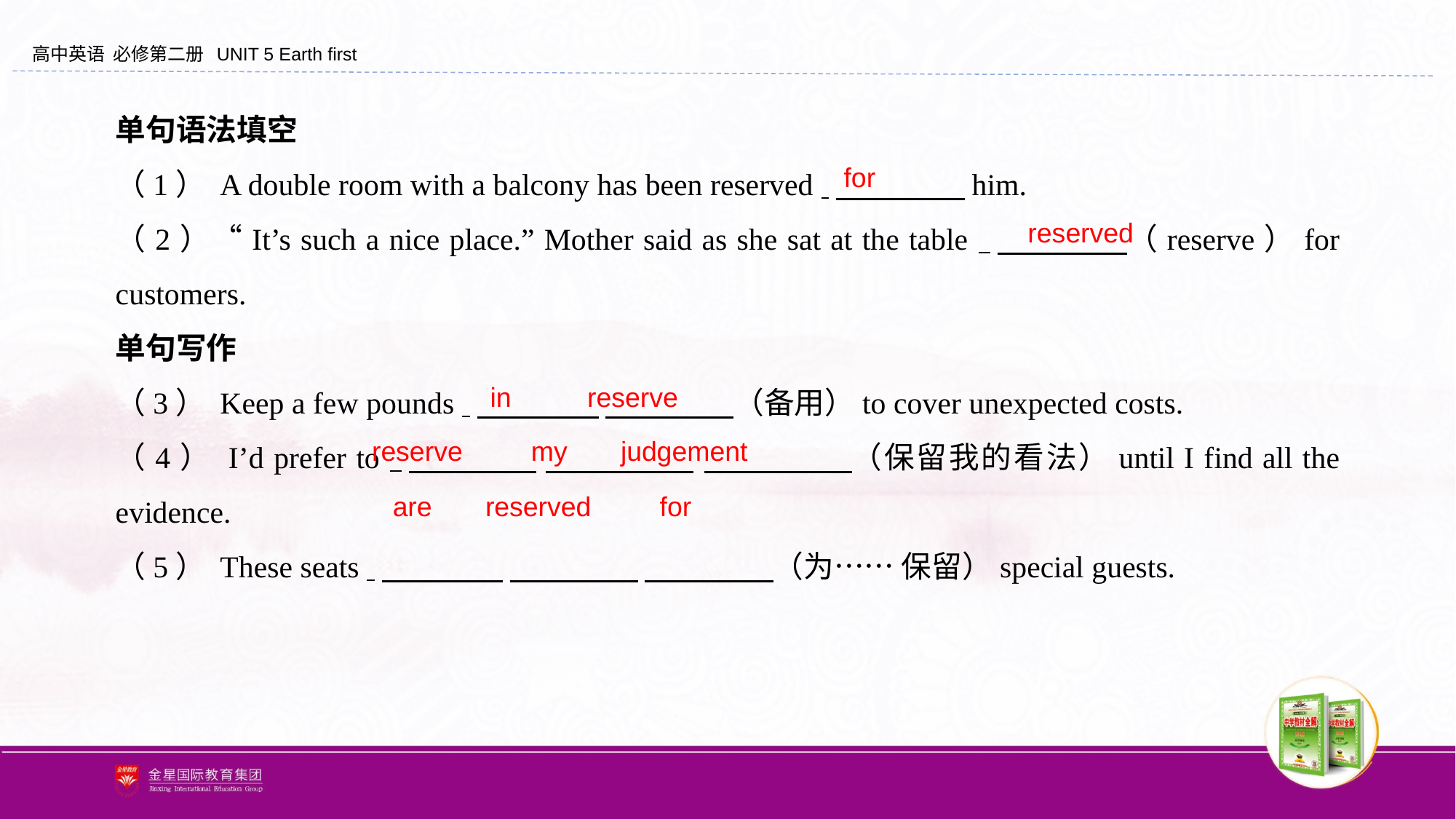

单句语法填空
（1） A double room with a balcony has been reserved  　　　　 him.
（2）“It’s such a nice place.” Mother said as she sat at the table  　　　　（reserve）for customers.
单句写作
（3） Keep a few pounds  　　　　  　　　　（备用）to cover unexpected costs.
（4） I’d prefer to  　　　　  　　　　  　 　 　　（保留我的看法）until I find all the evidence.
（5） These seats  　　　　  　　　　  　　　　（为…… 保留）special guests.
for
reserved
in          reserve
reserve         my       judgement
are       reserved         for